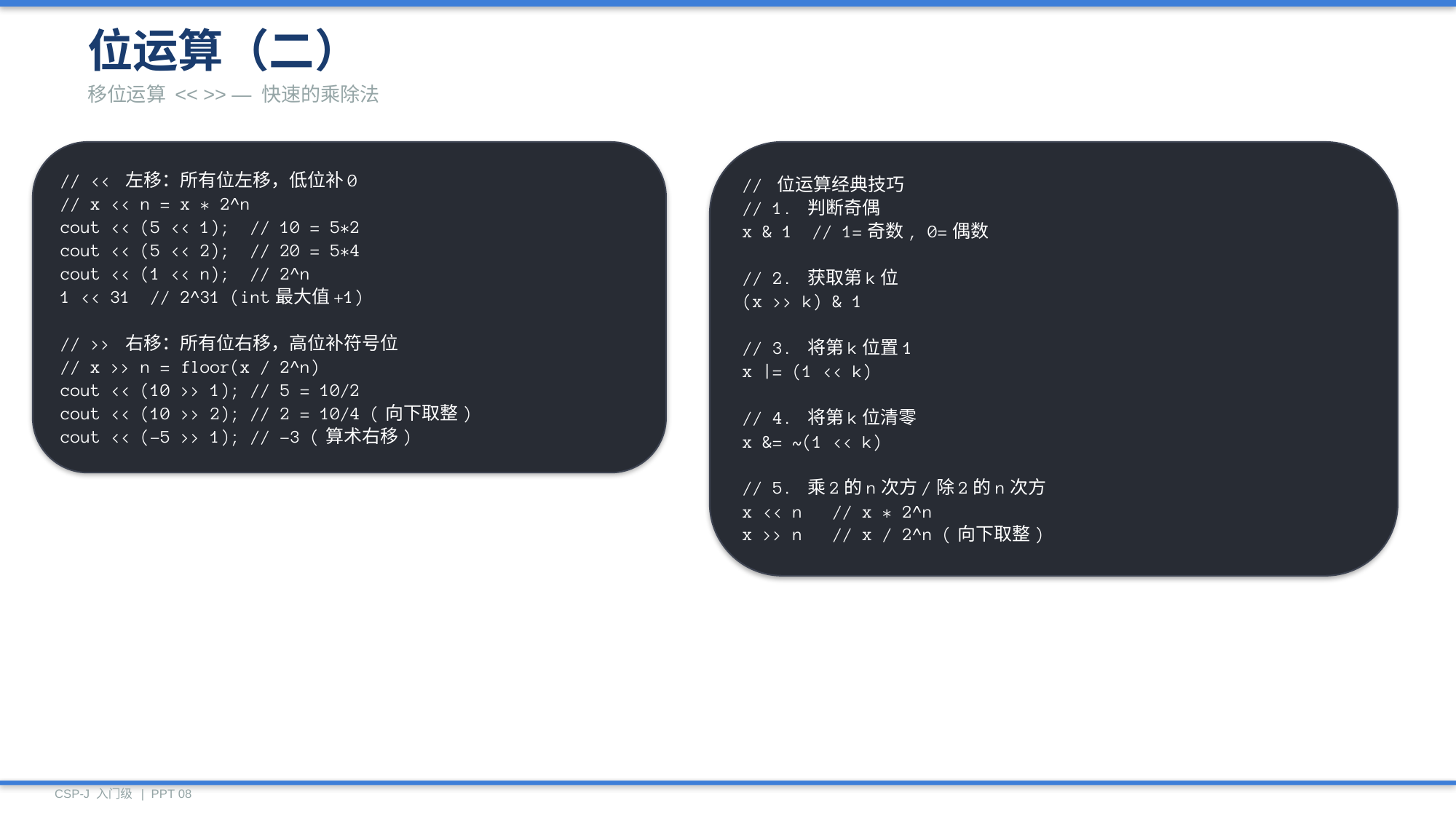

位运算（二）
移位运算 << >> — 快速的乘除法
// << 左移：所有位左移，低位补0
// x << n = x * 2^n
cout << (5 << 1);  // 10 = 5*2
cout << (5 << 2);  // 20 = 5*4
cout << (1 << n);  // 2^n
1 << 31  // 2^31 (int最大值+1)

// >> 右移：所有位右移，高位补符号位
// x >> n = floor(x / 2^n)
cout << (10 >> 1); // 5 = 10/2
cout << (10 >> 2); // 2 = 10/4 (向下取整)
cout << (-5 >> 1); // -3 (算术右移)
// 位运算经典技巧
// 1. 判断奇偶
x & 1  // 1=奇数, 0=偶数

// 2. 获取第k位
(x >> k) & 1

// 3. 将第k位置1
x |= (1 << k)

// 4. 将第k位清零
x &= ~(1 << k)

// 5. 乘2的n次方/除2的n次方
x << n   // x * 2^n
x >> n   // x / 2^n (向下取整)

CSP-J 入门级  |  PPT 08